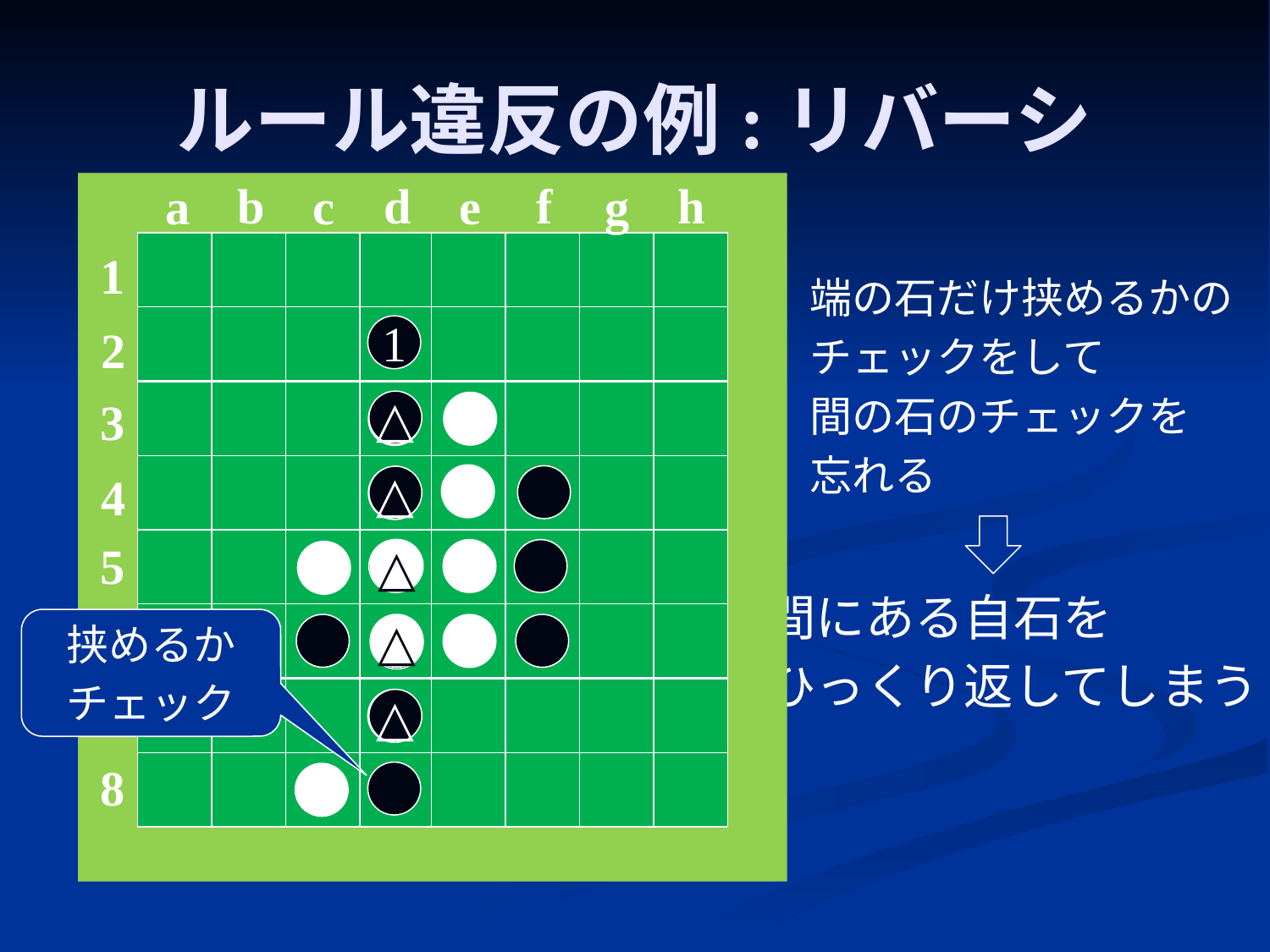

# ルール違反の例:リバーシ
d
h
b
f
c
g
a
e

1
2
3

4

5

6

7
8

端の石だけ挟めるかの
チェックをして
間の石のチェックを
忘れる
1
△
△
△
△
△

間にある自石を
ひっくり返してしまう
挟めるか
チェック